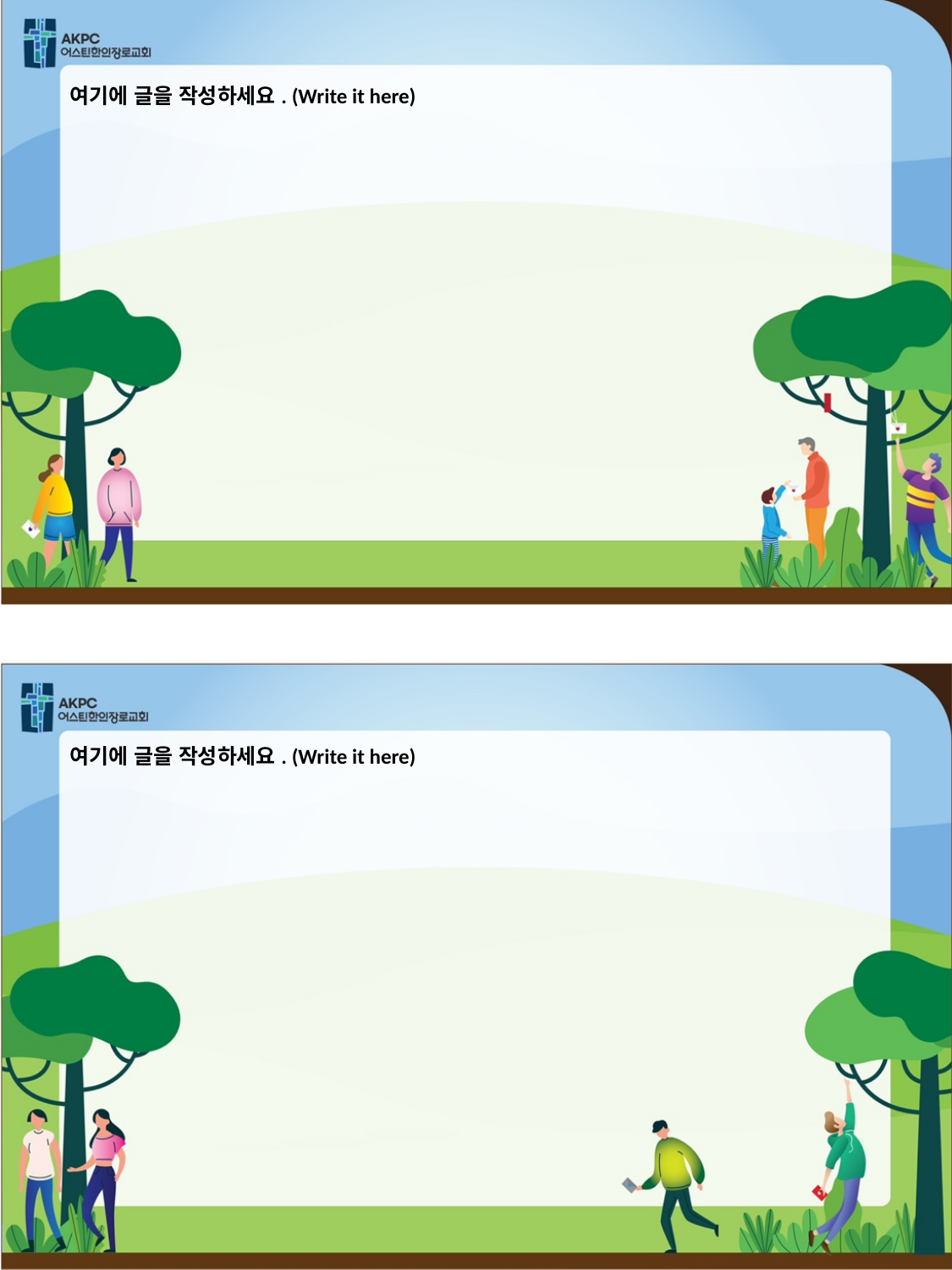

여기에 글을 작성하세요. (Write it here)
여기에 글을 작성하세요. (Write it here)